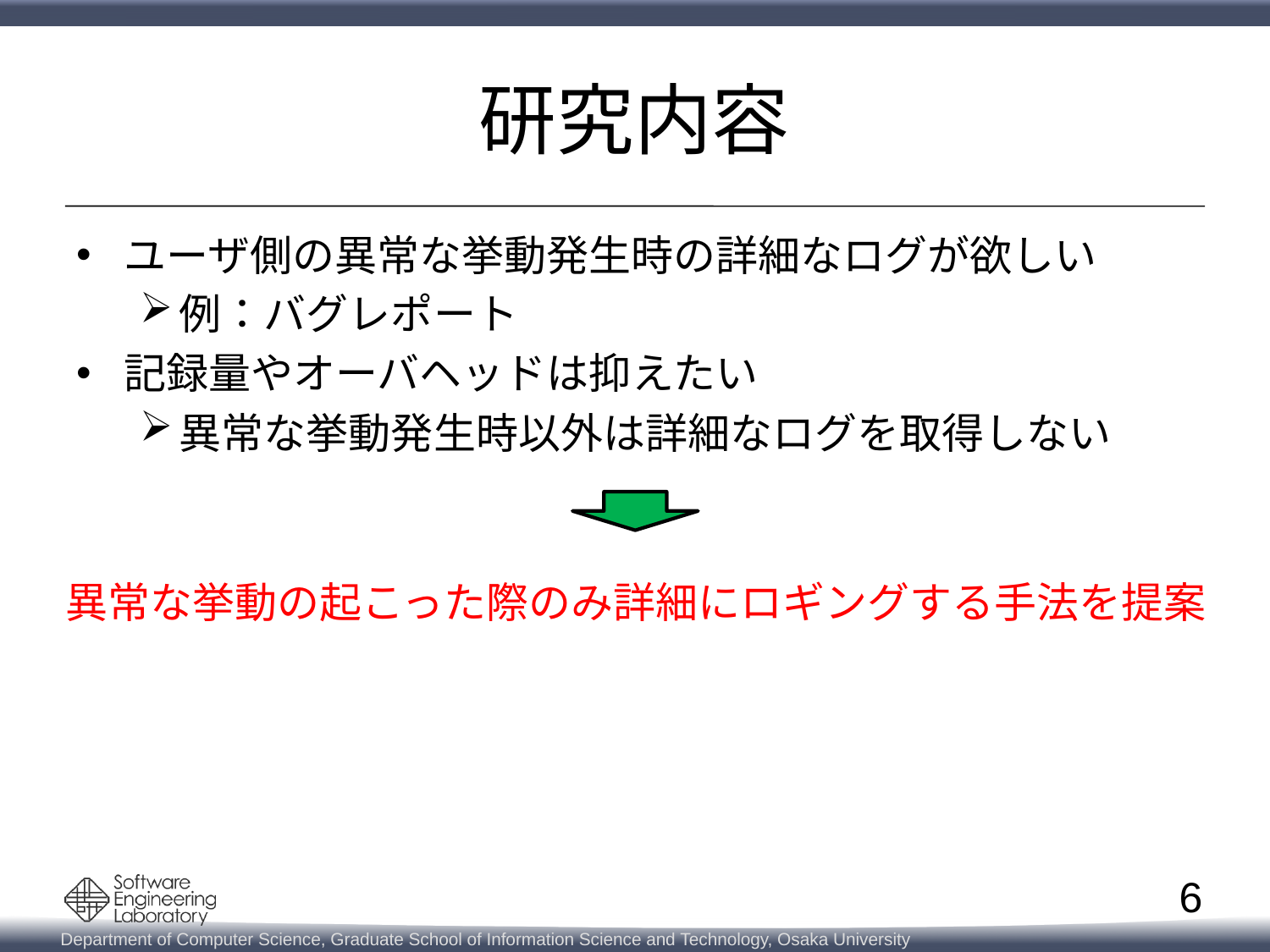

# 研究内容
ユーザ側の異常な挙動発生時の詳細なログが欲しい
例：バグレポート
記録量やオーバヘッドは抑えたい
異常な挙動発生時以外は詳細なログを取得しない

異常な挙動の起こった際のみ詳細にロギングする手法を提案
6